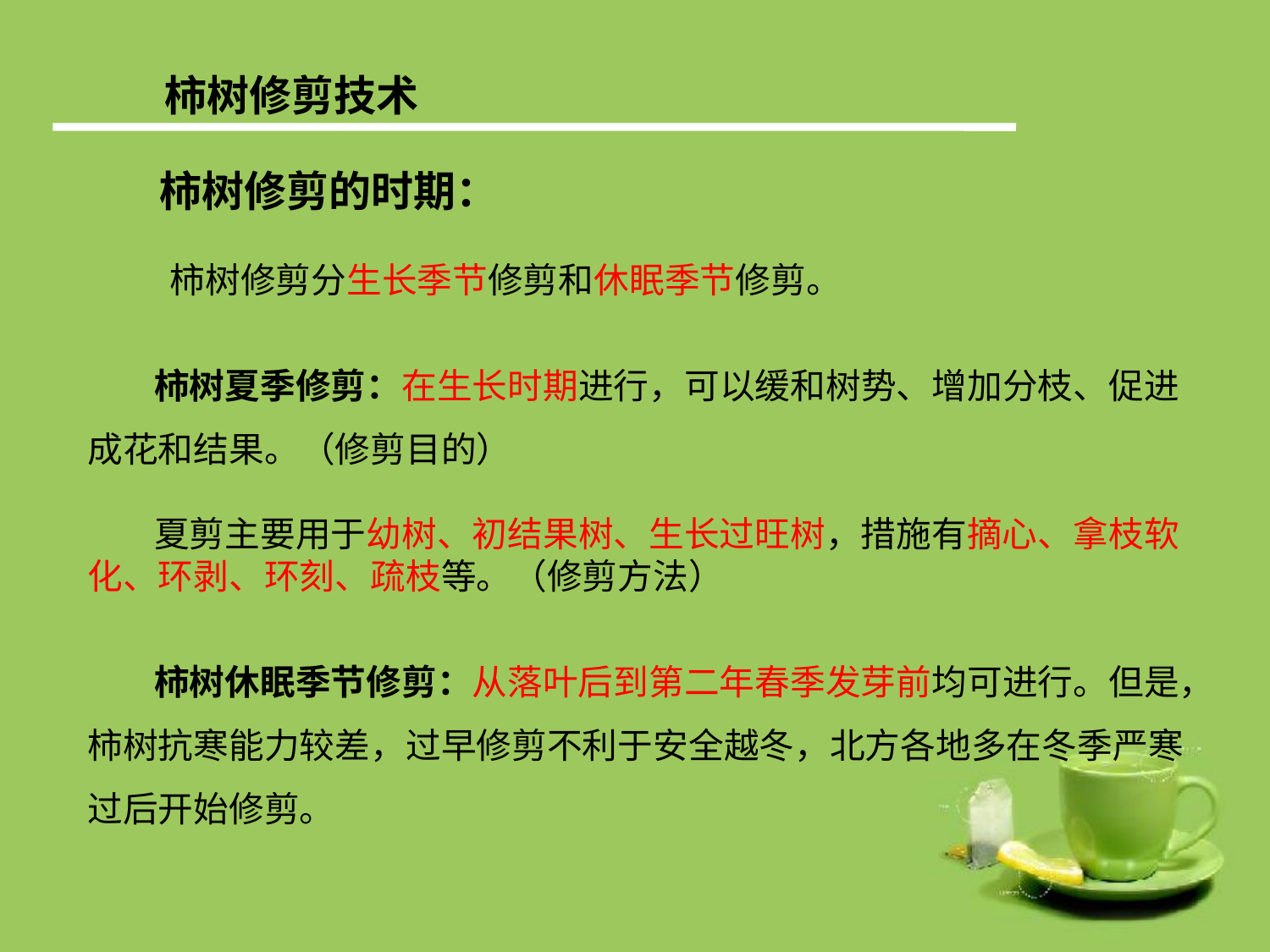

柿树修剪技术

  柿树修剪的时期：

    柿树修剪分生长季节修剪和休眠季节修剪。

  柿树夏季修剪：在生长时期进行，可以缓和树势、增加分枝、促进成花和结果。（修剪目的）

  夏剪主要用于幼树、初结果树、生长过旺树，措施有摘心、拿枝软化、环剥、环刻、疏枝等。（修剪方法）

  柿树休眠季节修剪：从落叶后到第二年春季发芽前均可进行。但是，柿树抗寒能力较差，过早修剪不利于安全越冬，北方各地多在冬季严寒过后开始修剪。